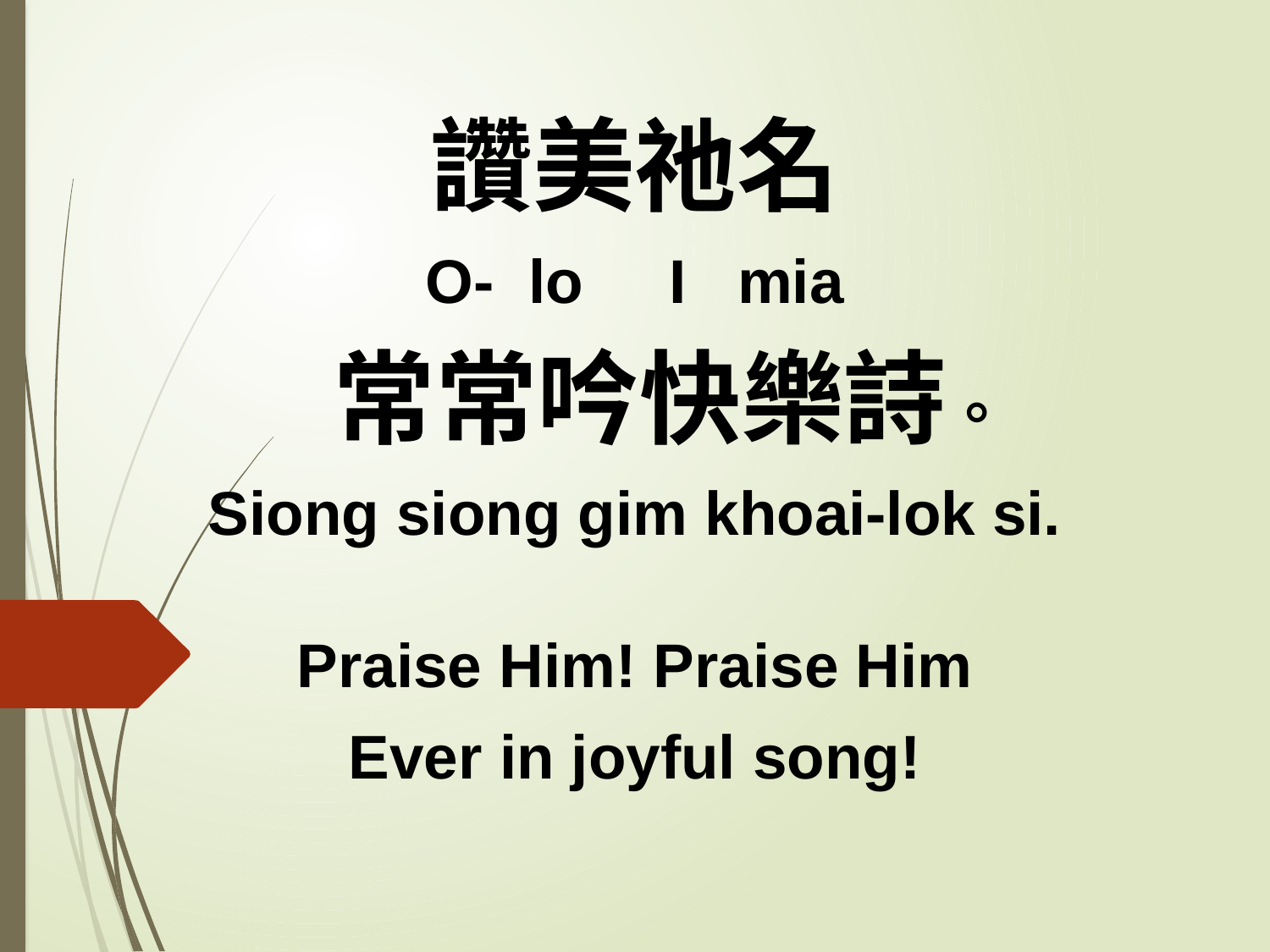

讚美祂名
O-  lo     I   mia
  常常吟快樂詩。
Siong siong gim khoai-lok si.

Praise Him! Praise Him
Ever in joyful song!